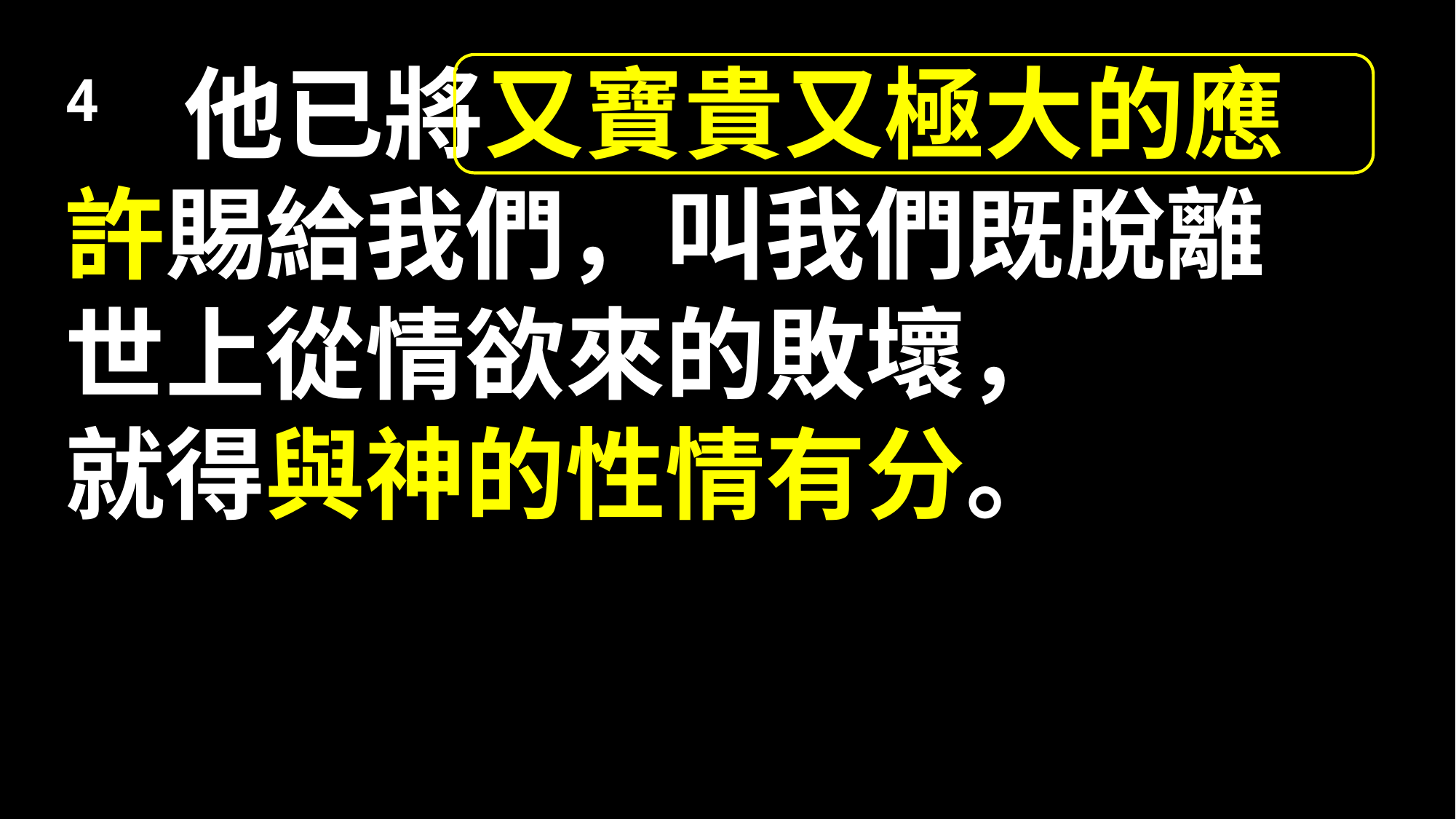

4 他已將又寶貴又極大的應許賜給我們，叫我們既脫離世上從情欲來的敗壞，
就得與神的性情有分。